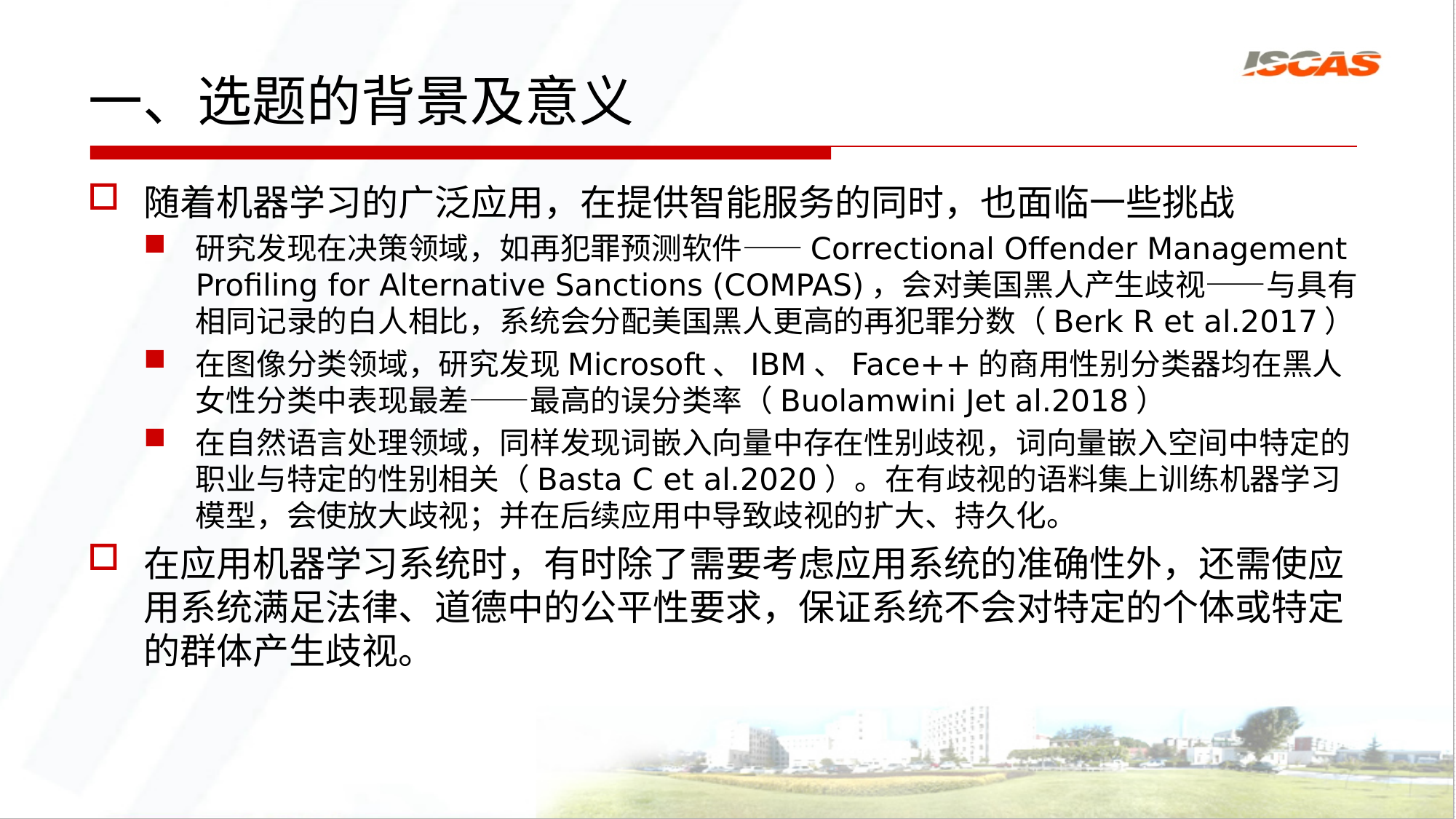

# 一、选题的背景及意义
随着机器学习的广泛应用，在提供智能服务的同时，也面临一些挑战
研究发现在决策领域，如再犯罪预测软件——Correctional Offender Management Profiling for Alternative Sanctions (COMPAS)，会对美国黑人产生歧视——与具有相同记录的白人相比，系统会分配美国黑人更高的再犯罪分数（Berk R et al.2017）
在图像分类领域，研究发现Microsoft、IBM、Face++的商用性别分类器均在黑人女性分类中表现最差——最高的误分类率（Buolamwini Jet al.2018）
在自然语言处理领域，同样发现词嵌入向量中存在性别歧视，词向量嵌入空间中特定的职业与特定的性别相关（Basta C et al.2020）。在有歧视的语料集上训练机器学习模型，会使放大歧视；并在后续应用中导致歧视的扩大、持久化。
在应用机器学习系统时，有时除了需要考虑应用系统的准确性外，还需使应用系统满足法律、道德中的公平性要求，保证系统不会对特定的个体或特定的群体产生歧视。